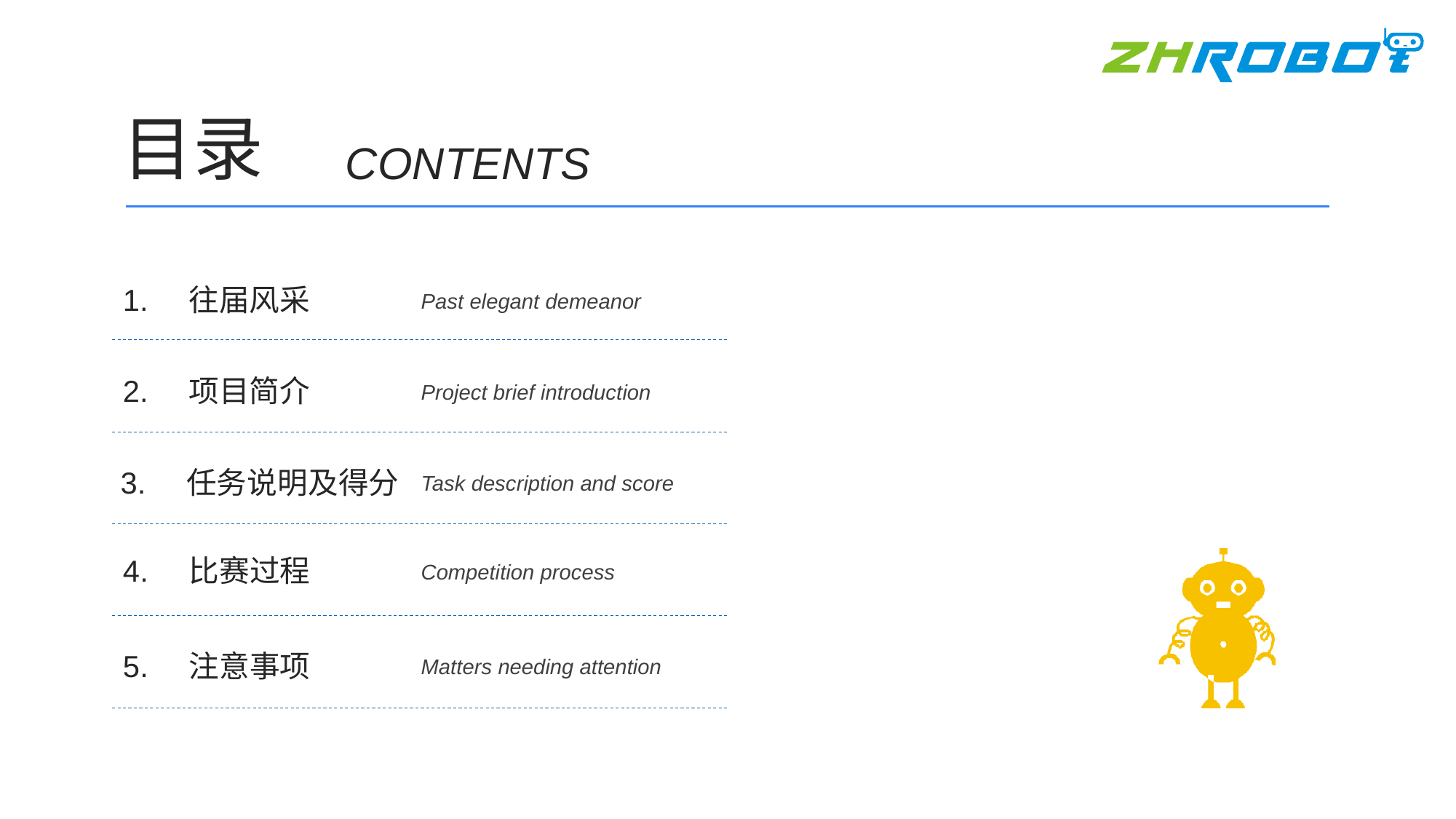

目录
CONTENTS

1.    往届风采
Past elegant demeanor
2.    项目简介
Project brief introduction
3.    任务说明及得分
Task description and score
4.    比赛过程
Competition process
5.    注意事项
Matters needing attention